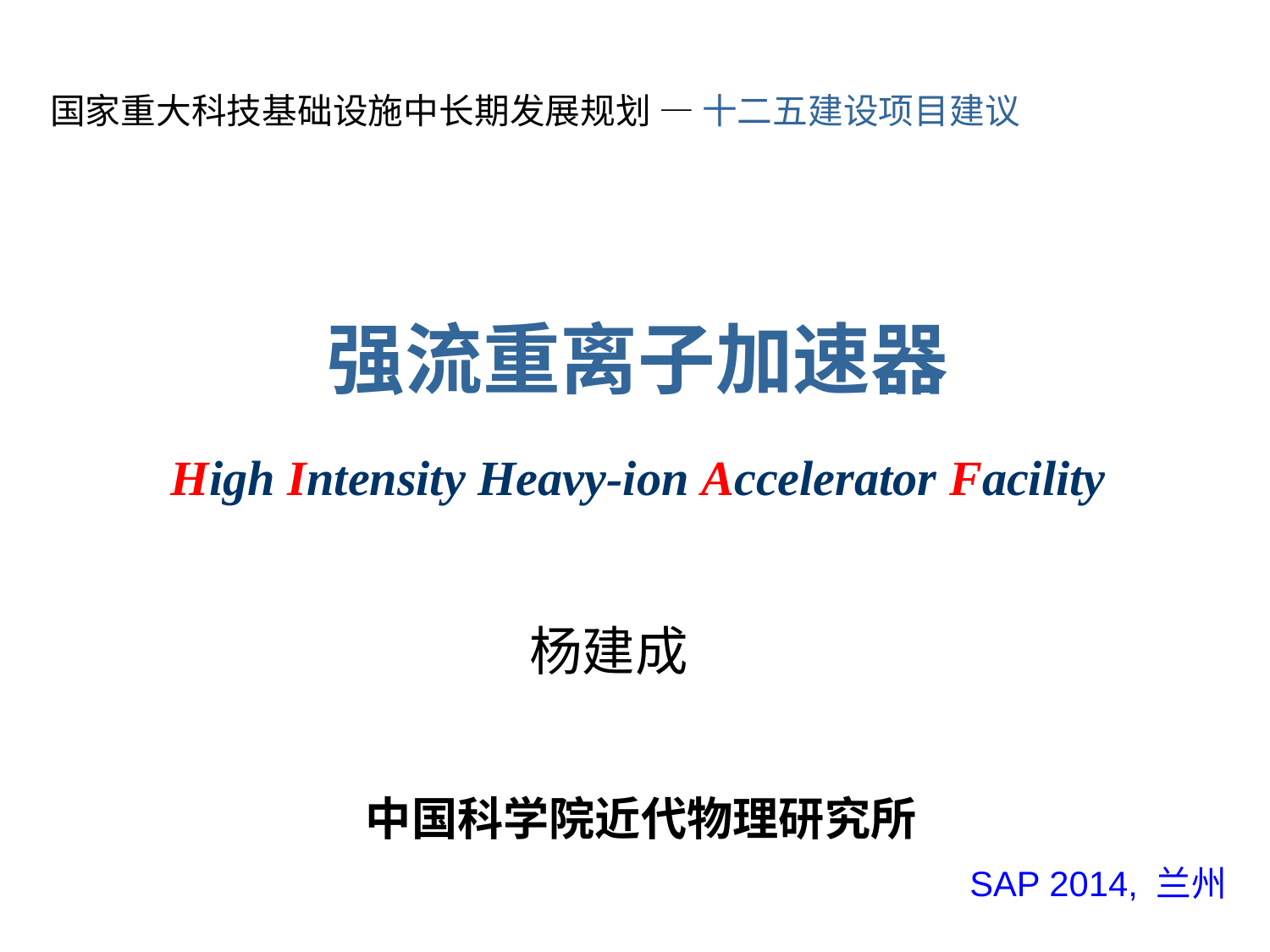

国家重大科技基础设施中长期发展规划 — 十二五建设项目建议
强流重离子加速器
High Intensity Heavy-ion Accelerator Facility
杨建成
中国科学院近代物理研究所
SAP 2014, 兰州